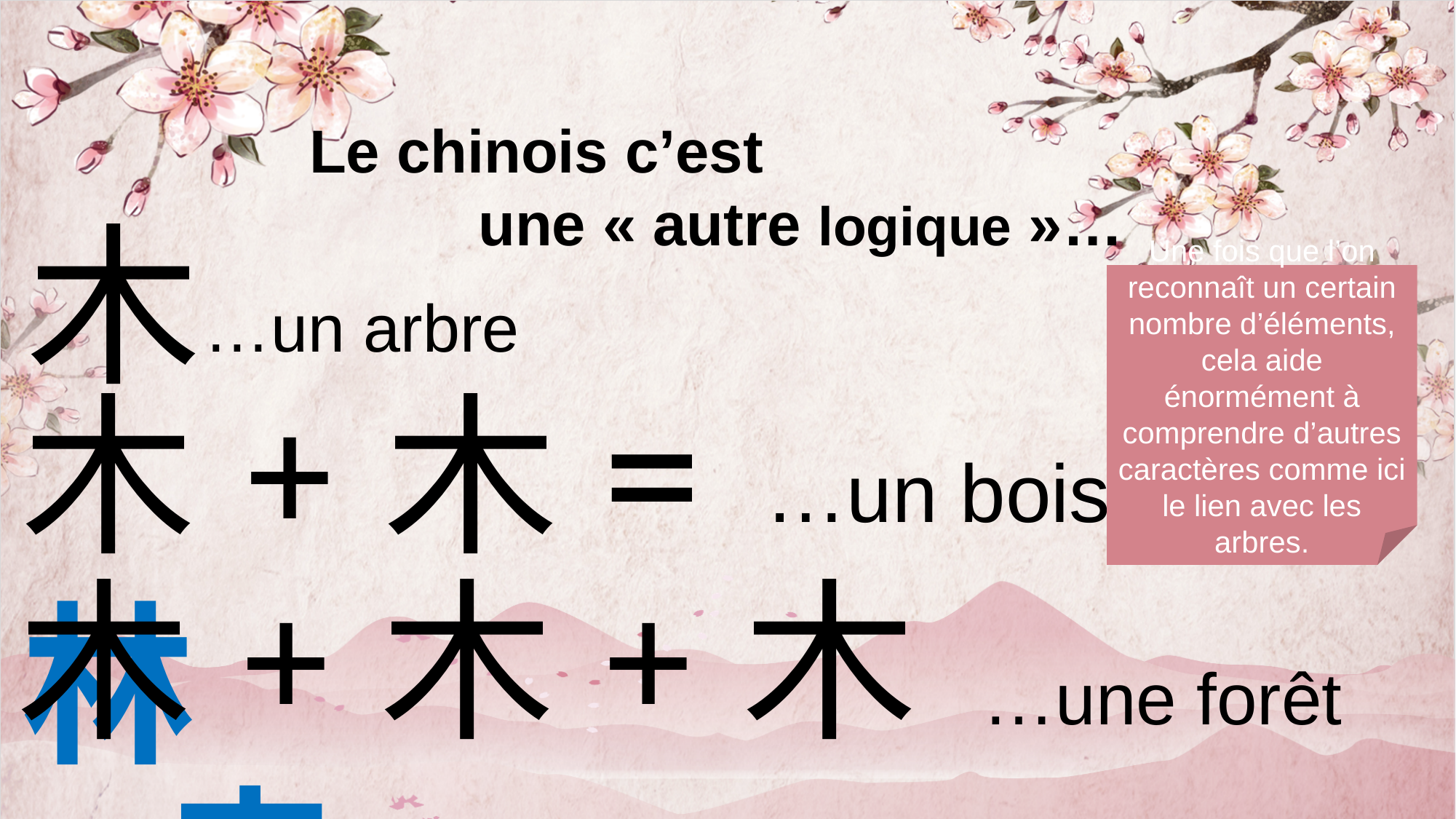

Le chinois c’est
          une « autre logique »…
木
Une fois que l’on reconnaît un certain nombre d’éléments, cela aide énormément à comprendre d’autres caractères comme ici le lien avec les arbres.
…un arbre
木+木=林
…un bois
木+木+木=森
…une forêt